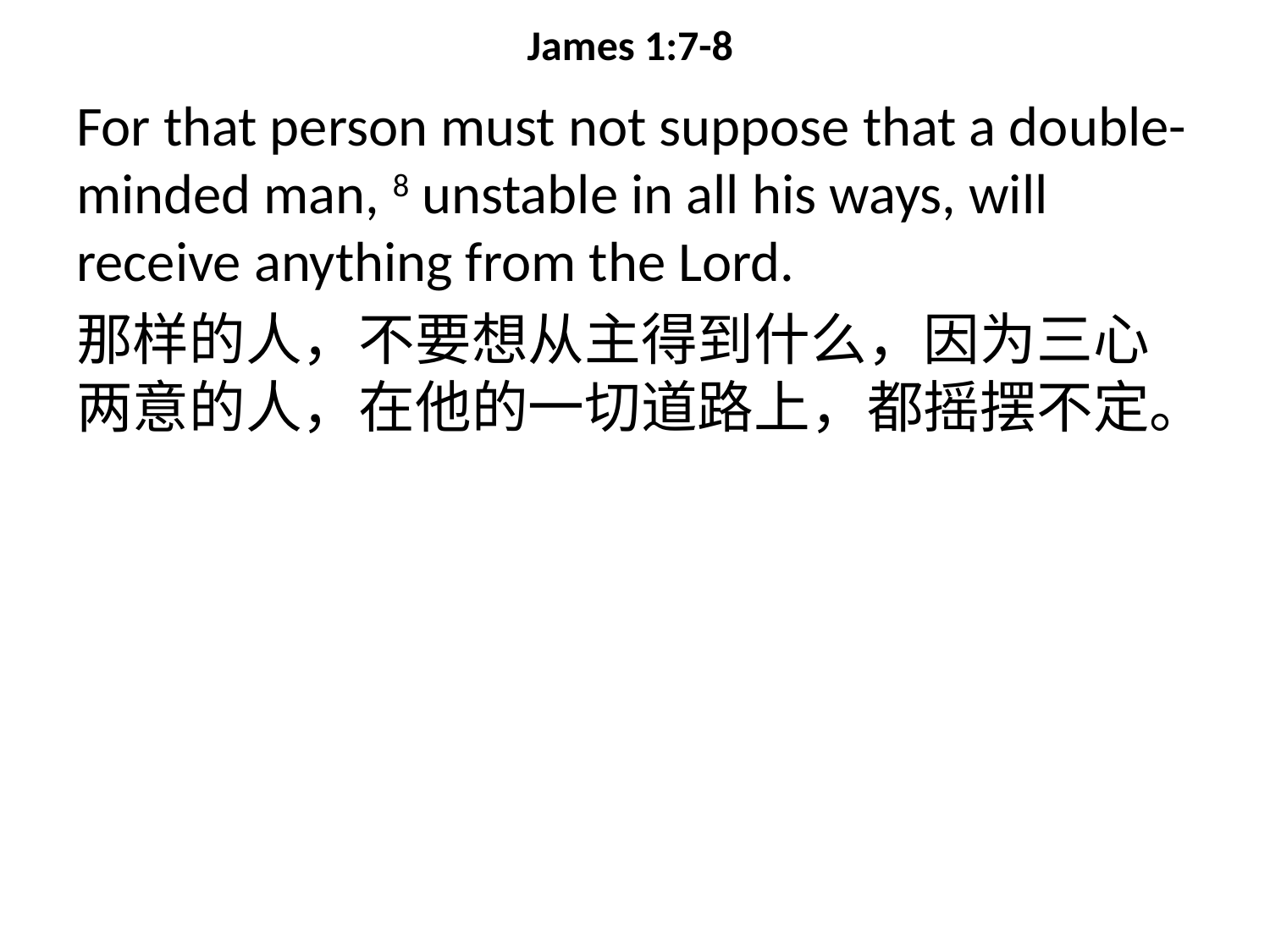

# James 1:7-8
For that person must not suppose that a double-minded man, 8 unstable in all his ways, will receive anything from the Lord.
那样的人，不要想从主得到什么，因为三心两意的人，在他的一切道路上，都摇摆不定。